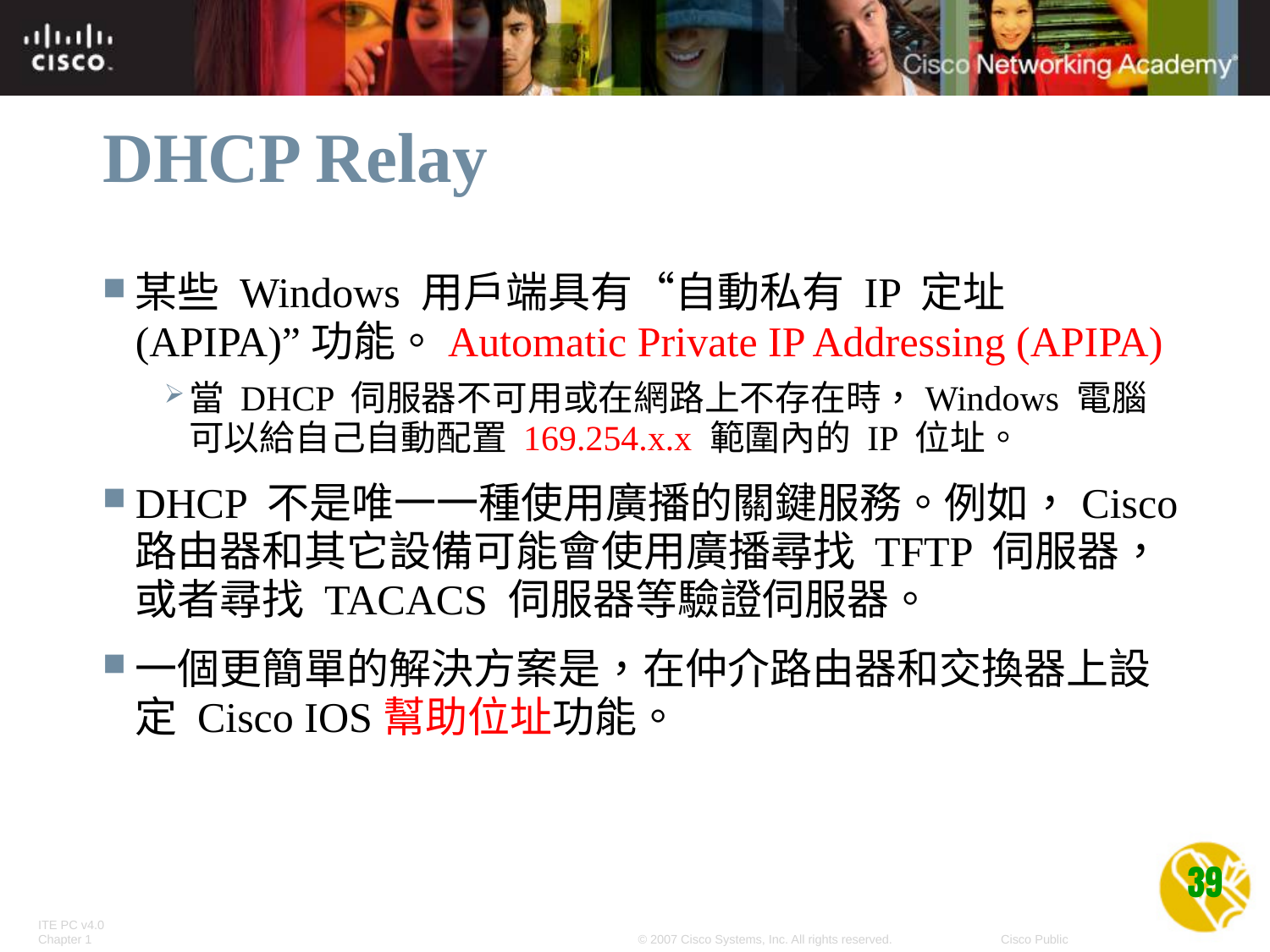

# DHCP Relay
某些 Windows 用戶端具有“自動私有 IP 定址 (APIPA)”功能。Automatic Private IP Addressing (APIPA)
當 DHCP 伺服器不可用或在網路上不存在時，Windows 電腦可以給自己自動配置 169.254.x.x 範圍內的 IP 位址。
DHCP 不是唯一一種使用廣播的關鍵服務。例如，Cisco 路由器和其它設備可能會使用廣播尋找 TFTP 伺服器，或者尋找 TACACS 伺服器等驗證伺服器。
一個更簡單的解決方案是，在仲介路由器和交換器上設定 Cisco IOS幫助位址功能。